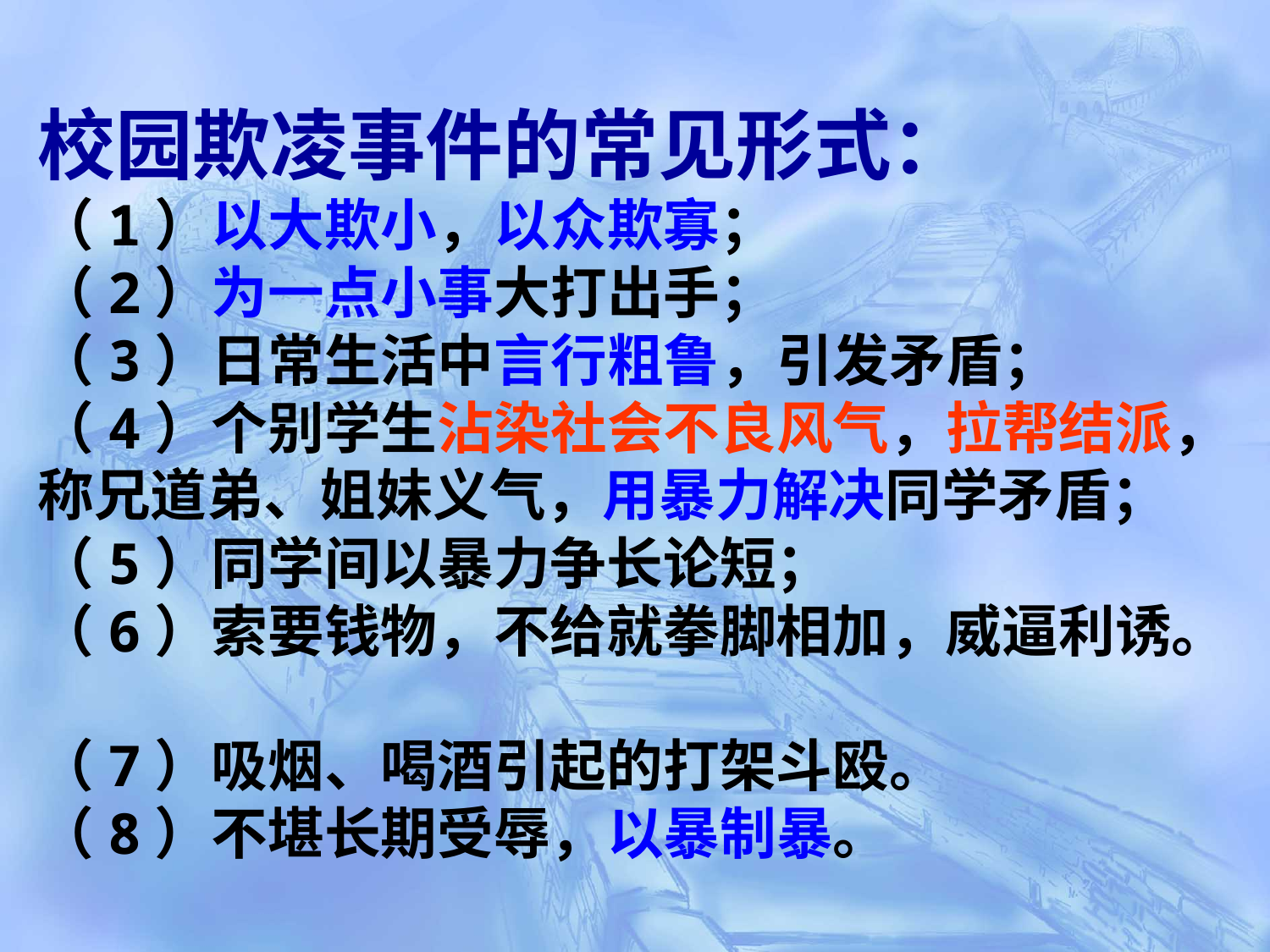

# 校园欺凌事件的常见形式： （1）以大欺小，以众欺寡； （2）为一点小事大打出手； （3）日常生活中言行粗鲁，引发矛盾； （4）个别学生沾染社会不良风气，拉帮结派，称兄道弟、姐妹义气，用暴力解决同学矛盾； （5）同学间以暴力争长论短； （6）索要钱物，不给就拳脚相加，威逼利诱。 （7）吸烟、喝酒引起的打架斗殴。 （8）不堪长期受辱，以暴制暴。